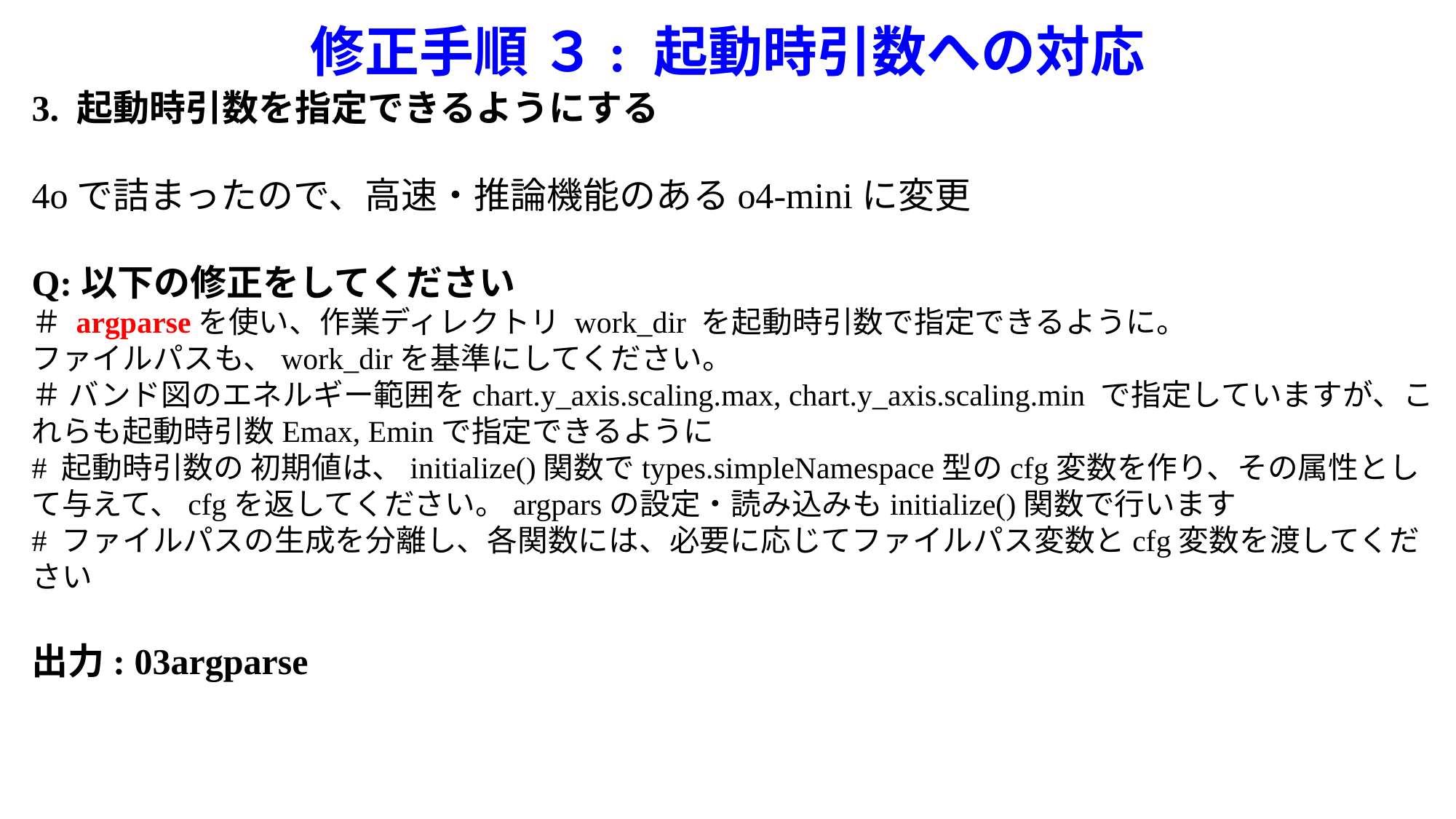

# 修正手順 ３: 起動時引数への対応
3. 起動時引数を指定できるようにする

4oで詰まったので、高速・推論機能のあるo4-miniに変更

Q:以下の修正をしてください
＃ argparseを使い、作業ディレクトリ work_dir を起動時引数で指定できるように。
ファイルパスも、work_dirを基準にしてください。
＃ バンド図のエネルギー範囲をchart.y_axis.scaling.max, chart.y_axis.scaling.min で指定していますが、これらも起動時引数Emax, Eminで指定できるように
# 起動時引数の 初期値は、initialize()関数でtypes.simpleNamespace型のcfg変数を作り、その属性として与えて、cfgを返してください。argparsの設定・読み込みもinitialize()関数で行います
# ファイルパスの生成を分離し、各関数には、必要に応じてファイルパス変数とcfg変数を渡してください

出力: 03argparse